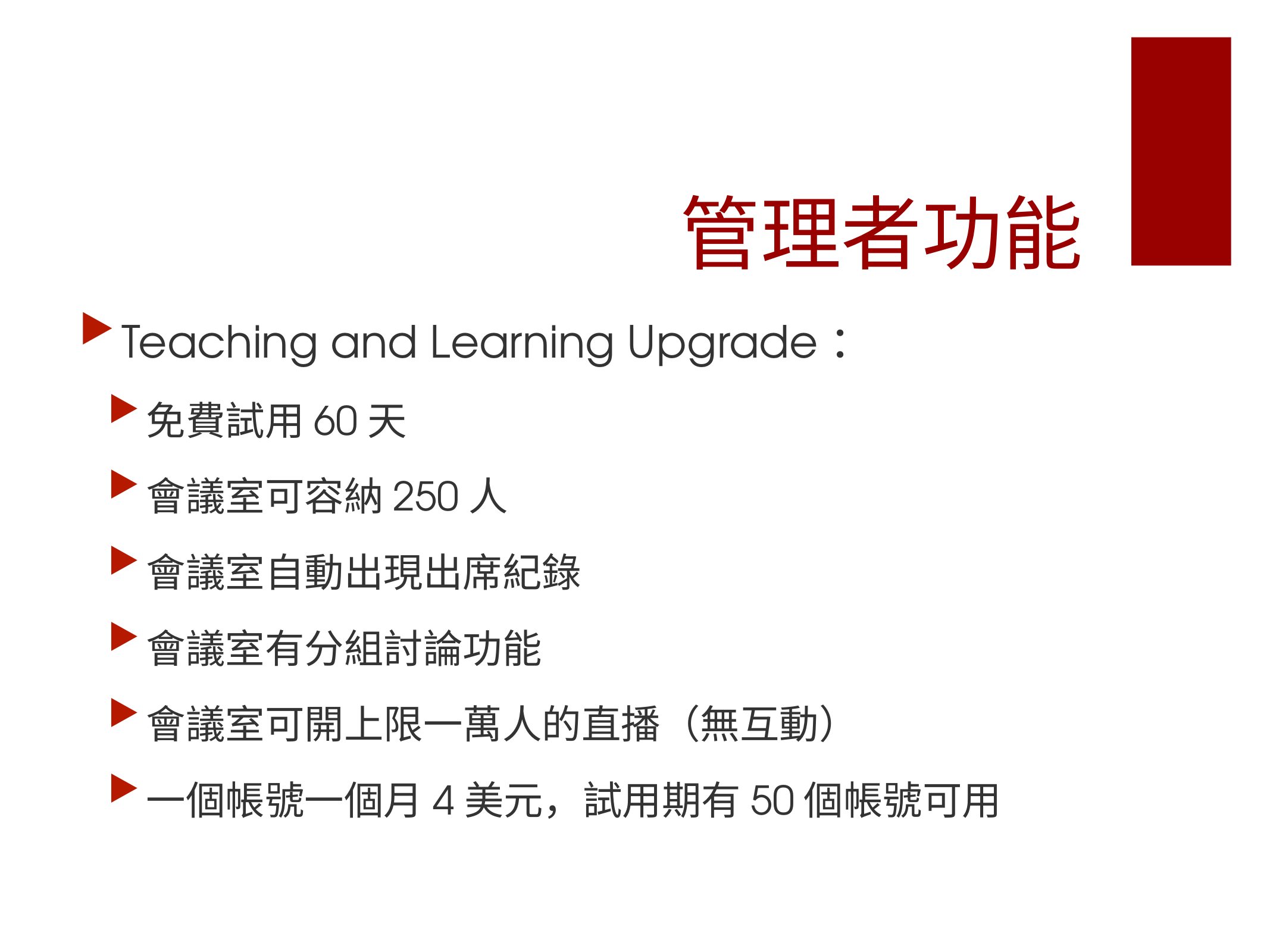

# 管理者功能
Teaching and Learning Upgrade：
免費試用60天
會議室可容納250人
會議室自動出現出席紀錄
會議室有分組討論功能
會議室可開上限一萬人的直播（無互動）
一個帳號一個月4美元，試用期有50個帳號可用